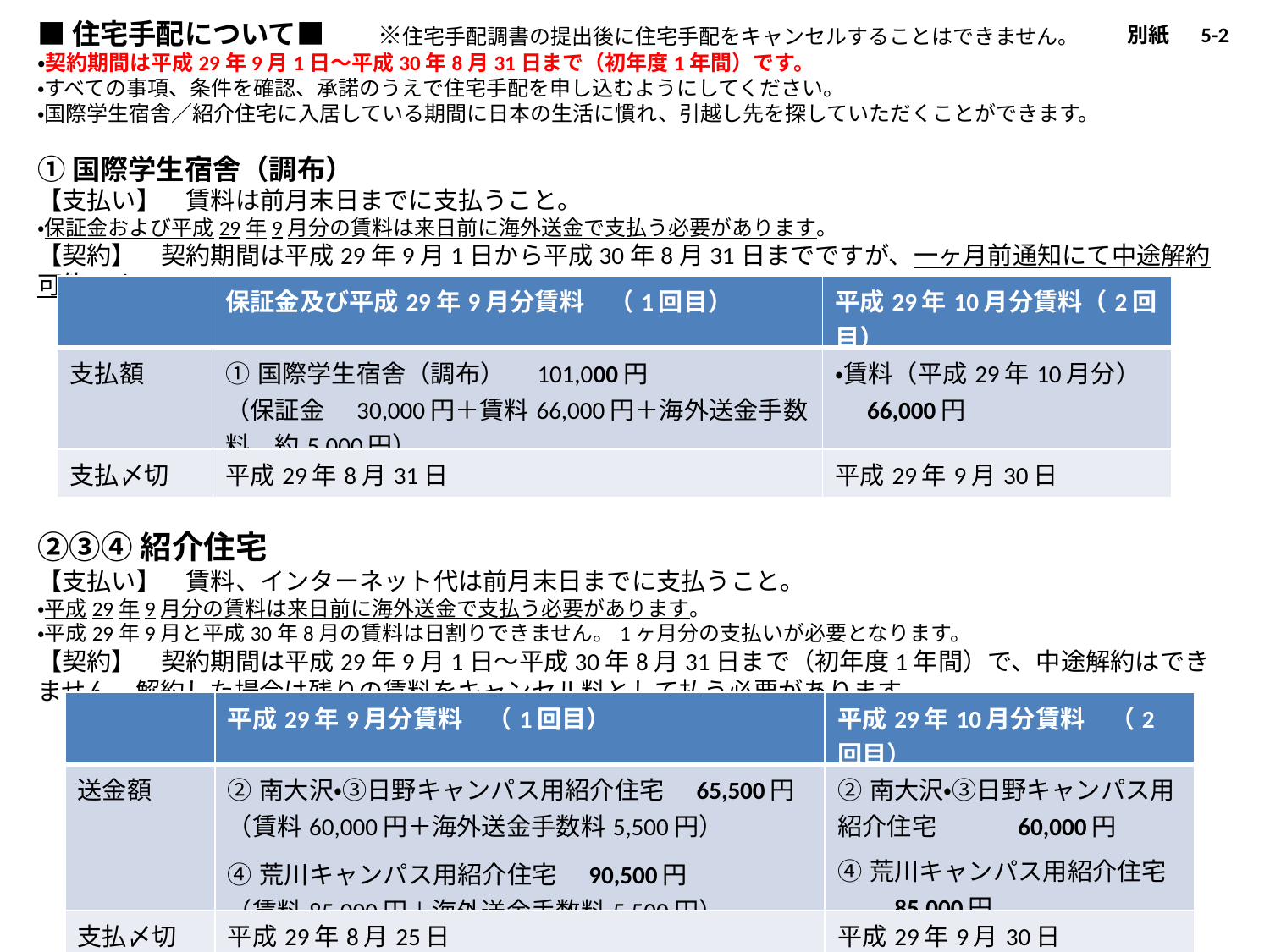

■住宅手配について■　　※住宅手配調書の提出後に住宅手配をキャンセルすることはできません。
・契約期間は平成29年9月1日～平成30年8月31日まで（初年度1年間）です。
・すべての事項、条件を確認、承諾のうえで住宅手配を申し込むようにしてください。
・国際学生宿舎／紹介住宅に入居している期間に日本の生活に慣れ、引越し先を探していただくことができます。

①国際学生宿舎（調布）
【支払い】　賃料は前月末日までに支払うこと。
・保証金および平成29年9月分の賃料は来日前に海外送金で支払う必要があります。
【契約】　契約期間は平成29年9月1日から平成30年8月31日までですが、一ヶ月前通知にて中途解約可能です。

②③④紹介住宅
【支払い】　賃料、インターネット代は前月末日までに支払うこと。
・平成29年9月分の賃料は来日前に海外送金で支払う必要があります。
・平成29年9月と平成30年8月の賃料は日割りできません。1ヶ月分の支払いが必要となります。
【契約】　契約期間は平成29年9月1日～平成30年8月31日まで（初年度1年間）で、中途解約はできません。解約した場合は残りの賃料をキャンセル料として払う必要があります。

別紙　 5-2
|  | 保証金及び平成29年9月分賃料　（1回目） | 平成29年10月分賃料（2回目） |
| --- | --- | --- |
| 支払額 | ①国際学生宿舎（調布）　101,000円 （保証金　30,000円＋賃料66,000円＋海外送金手数料　約5,000円） | ・賃料（平成29年10月分） 　66,000円 |
| 支払〆切 | 平成29年8月31日 | 平成29年9月30日 |
|  | 平成29年9月分賃料　（1回目） | 平成29年10月分賃料　（2回目） |
| --- | --- | --- |
| 送金額 | ②南大沢・③日野キャンパス用紹介住宅　65,500円 （賃料60,000円＋海外送金手数料5,500円） ④荒川キャンパス用紹介住宅　90,500円 （賃料85,000円＋海外送金手数料5,500円） | ②南大沢・③日野キャンパス用紹介住宅　　　60,000円 ④荒川キャンパス用紹介住宅 　　85,000円 |
| 支払〆切 | 平成29年8月25日 | 平成29年9月30日 |